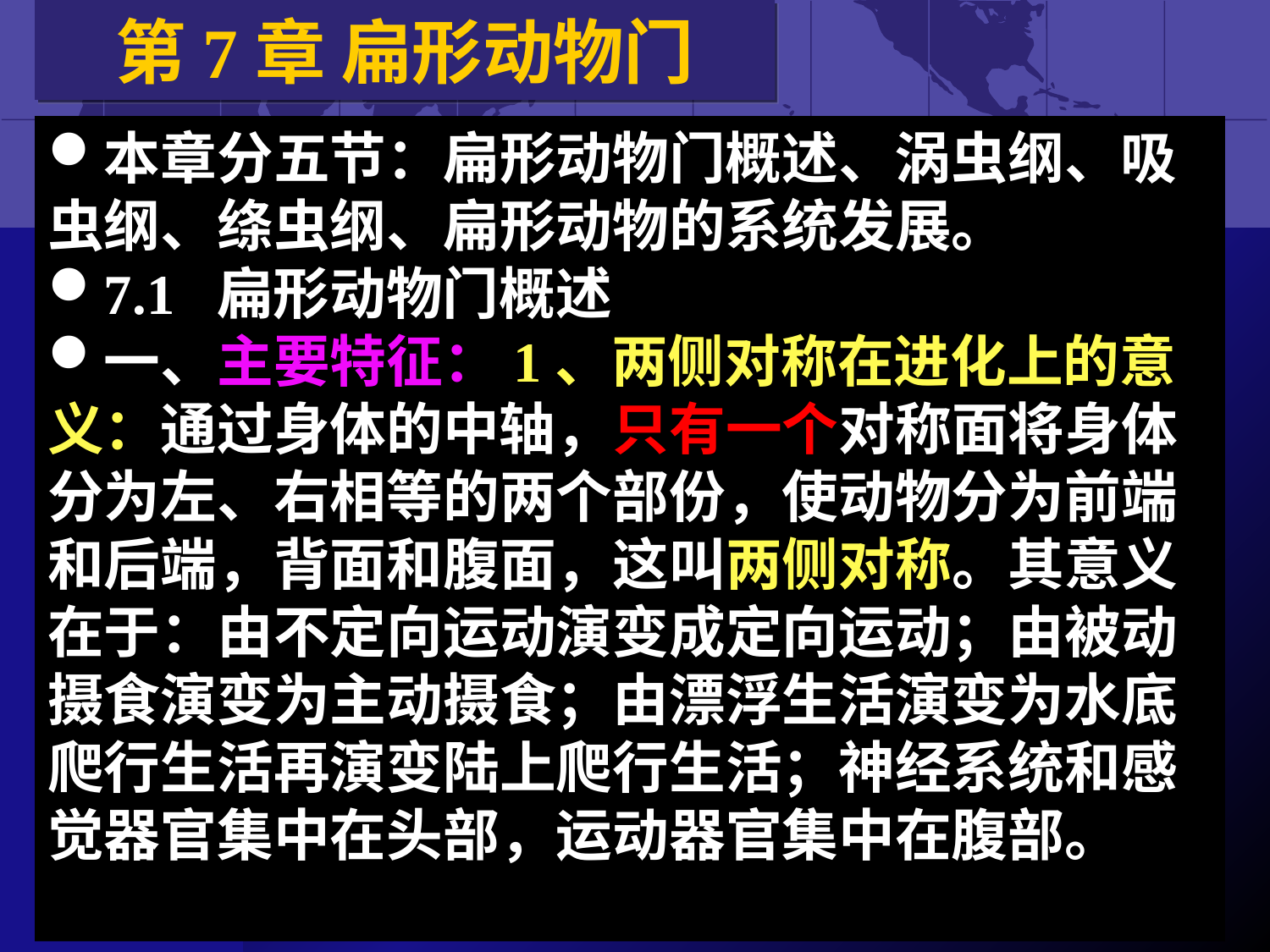

# 第7章 扁形动物门
本章分五节：扁形动物门概述、涡虫纲、吸虫纲、绦虫纲、扁形动物的系统发展。
7.1  扁形动物门概述
一、主要特征：1、两侧对称在进化上的意义：通过身体的中轴，只有一个对称面将身体分为左、右相等的两个部份，使动物分为前端和后端，背面和腹面，这叫两侧对称。其意义在于：由不定向运动演变成定向运动；由被动摄食演变为主动摄食；由漂浮生活演变为水底爬行生活再演变陆上爬行生活；神经系统和感觉器官集中在头部，运动器官集中在腹部。

1